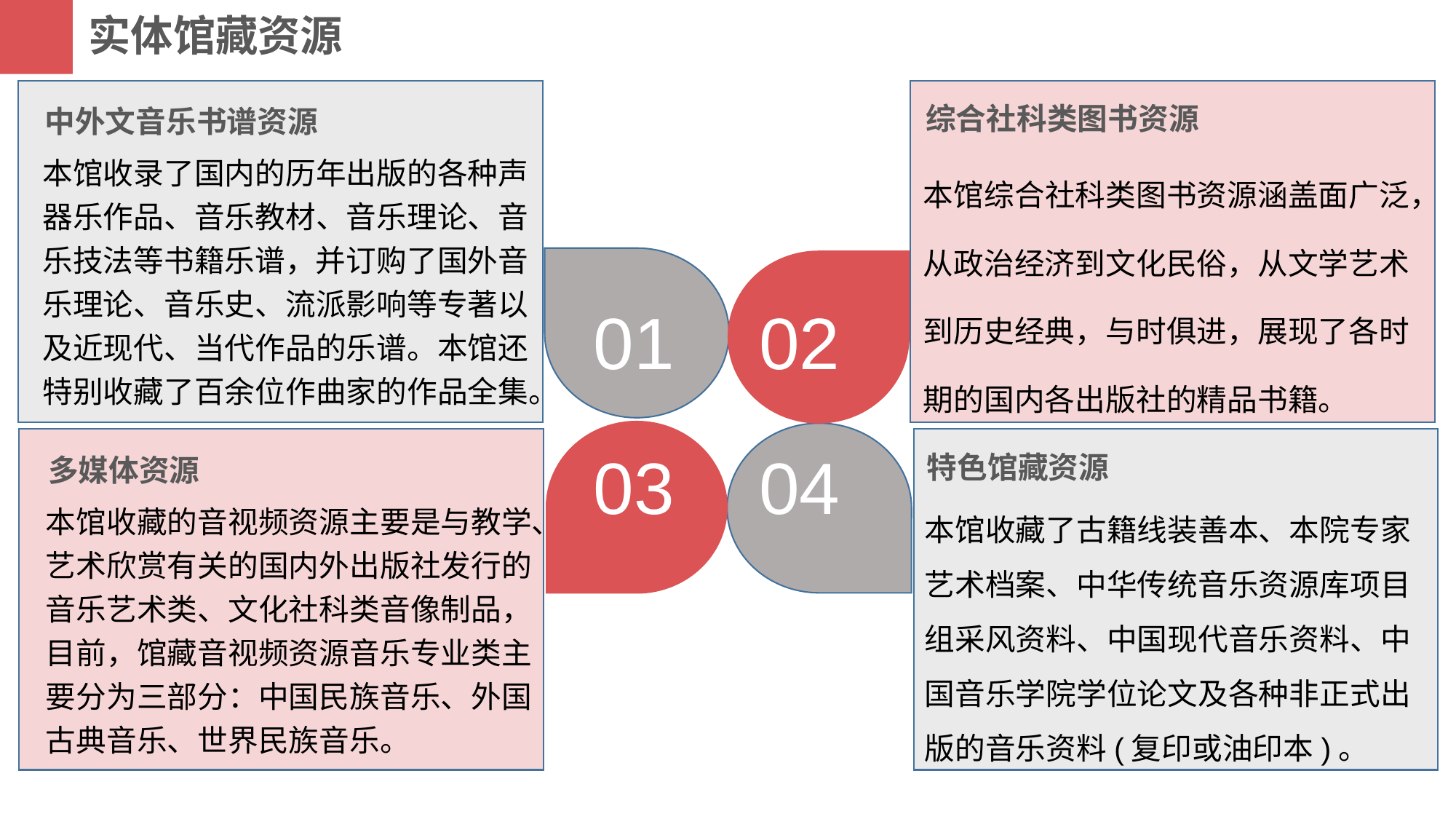

实体馆藏资源

综合社科类图书资源
本馆综合社科类图书资源涵盖面广泛，从政治经济到文化民俗，从文学艺术到历史经典，与时俱进，展现了各时期的国内各出版社的精品书籍。
中外文音乐书谱资源
本馆收录了国内的历年出版的各种声器乐作品、音乐教材、音乐理论、音乐技法等书籍乐谱，并订购了国外音乐理论、音乐史、流派影响等专著以及近现代、当代作品的乐谱。本馆还特别收藏了百余位作曲家的作品全集。

01
02

特色馆藏资源
03
04
多媒体资源
本馆收藏的音视频资源主要是与教学、艺术欣赏有关的国内外出版社发行的音乐艺术类、文化社科类音像制品，目前，馆藏音视频资源音乐专业类主要分为三部分：中国民族音乐、外国古典音乐、世界民族音乐。
本馆收藏了古籍线装善本、本院专家艺术档案、中华传统音乐资源库项目组采风资料、中国现代音乐资料、中国音乐学院学位论文及各种非正式出版的音乐资料(复印或油印本)。